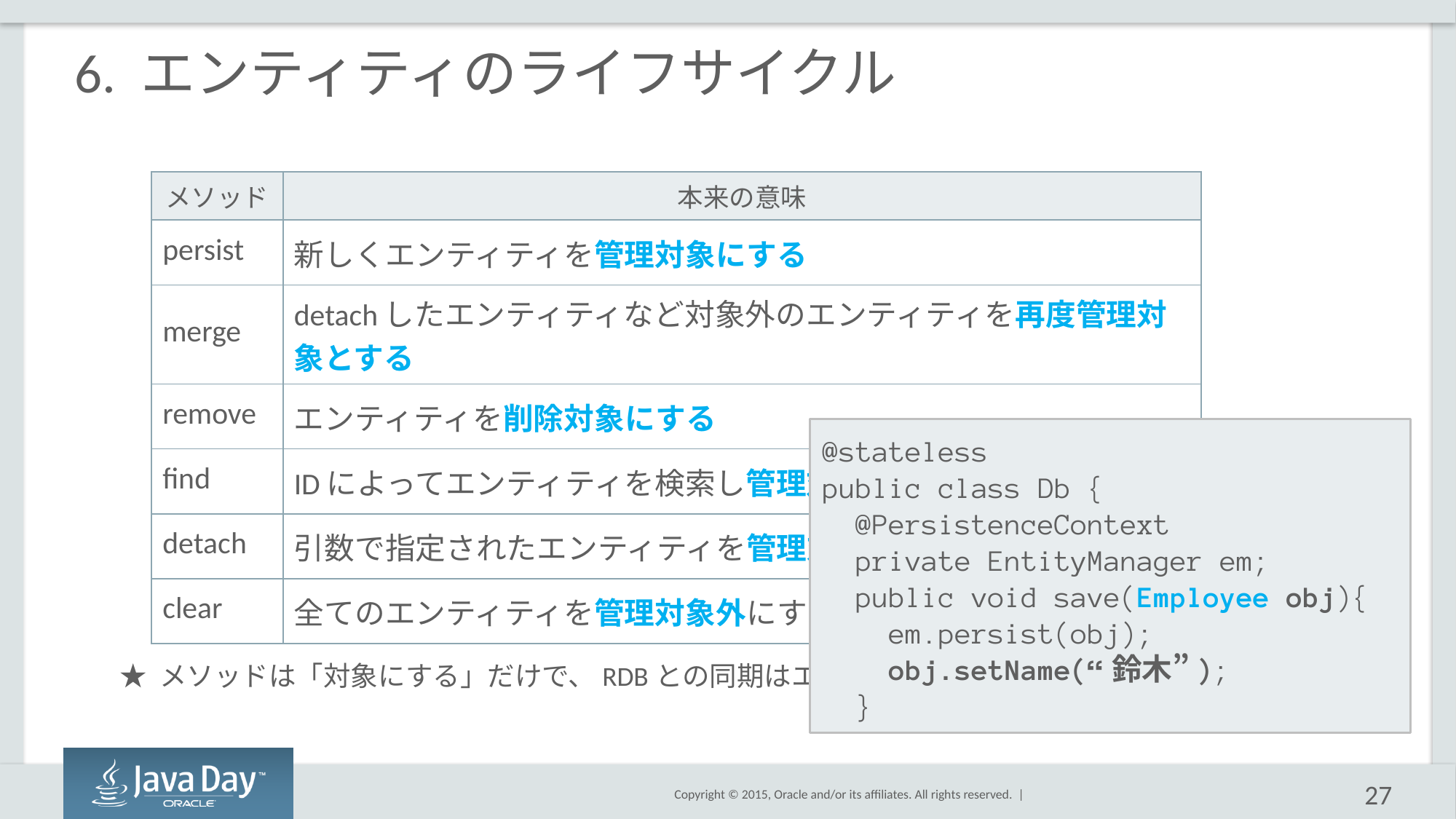

6. エンティティのライフサイクル
| メソッド | 本来の意味 |
| --- | --- |
| persist | 新しくエンティティを管理対象にする |
| merge | detachしたエンティティなど対象外のエンティティを再度管理対象とする |
| remove | エンティティを削除対象にする |
| find | IDによってエンティティを検索し管理対象にする |
| detach | 引数で指定されたエンティティを管理対象外(分離)にする |
| clear | 全てのエンティティを管理対象外にする |
@stateless
public class Db {
  @PersistenceContext
  private EntityManager em;
  public void save(Employee obj){
    em.persist(obj);
    obj.setName(“鈴木”);
  }

★ メソッドは「対象にする」だけで、RDBとの同期はエンティティマネージャーが管理している
27